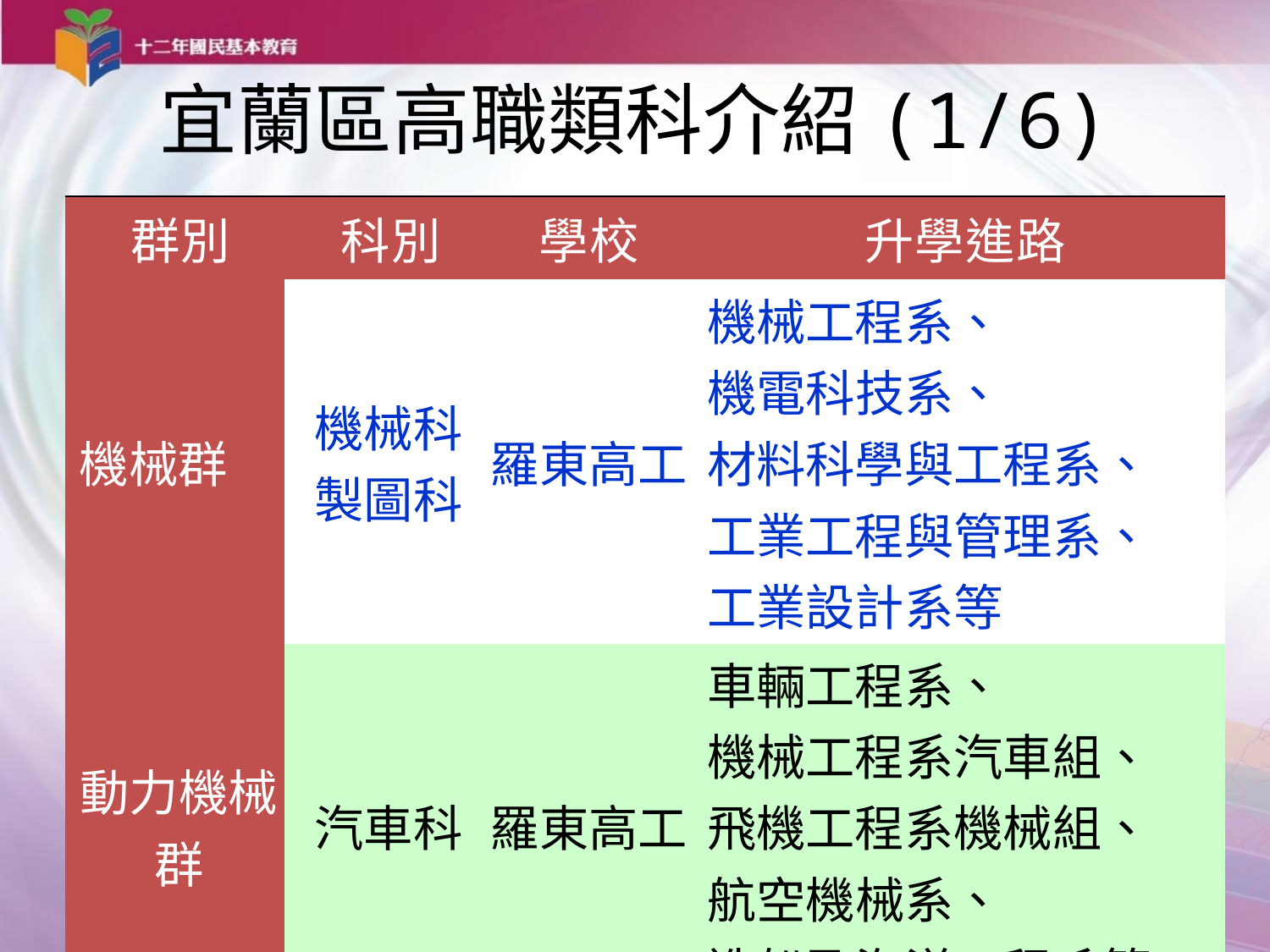

# 宜蘭區高職類科介紹(1/6)
| 群別 | 科別 | 學校 | 升學進路 |
| --- | --- | --- | --- |
| 機械群 | 機械科 製圖科 | 羅東高工 | 機械工程系、 機電科技系、 材料科學與工程系、 工業工程與管理系、 工業設計系等 |
| 動力機械群 | 汽車科 | 羅東高工 | 車輛工程系、 機械工程系汽車組、 飛機工程系機械組、 航空機械系、 造船及海洋工程系等。 |